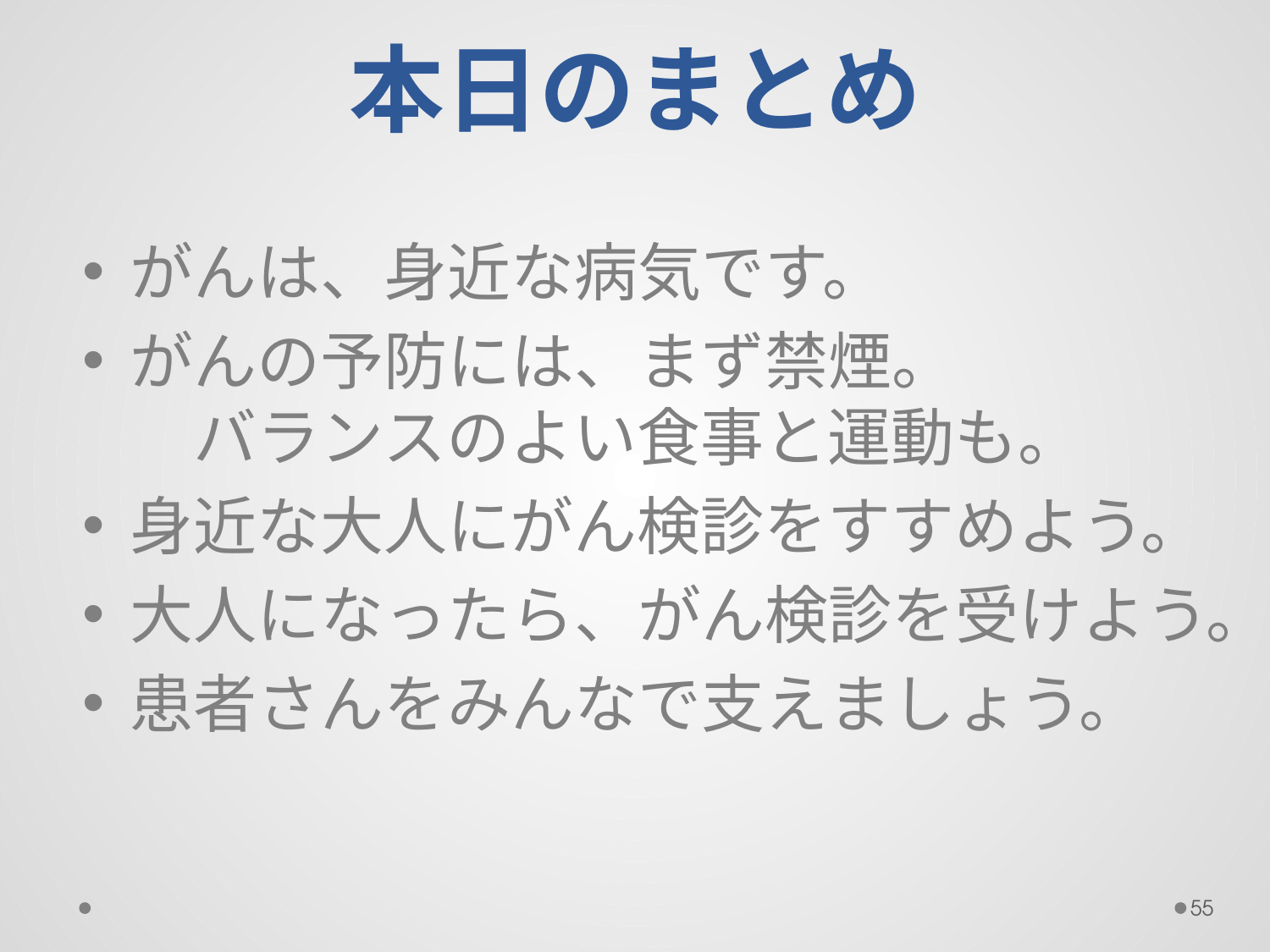

# 本日のまとめ
がんは、身近な病気です。
がんの予防には、まず禁煙。　　　　　　バランスのよい食事と運動も。
身近な大人にがん検診をすすめよう。
大人になったら、がん検診を受けよう。
患者さんをみんなで支えましょう。

55